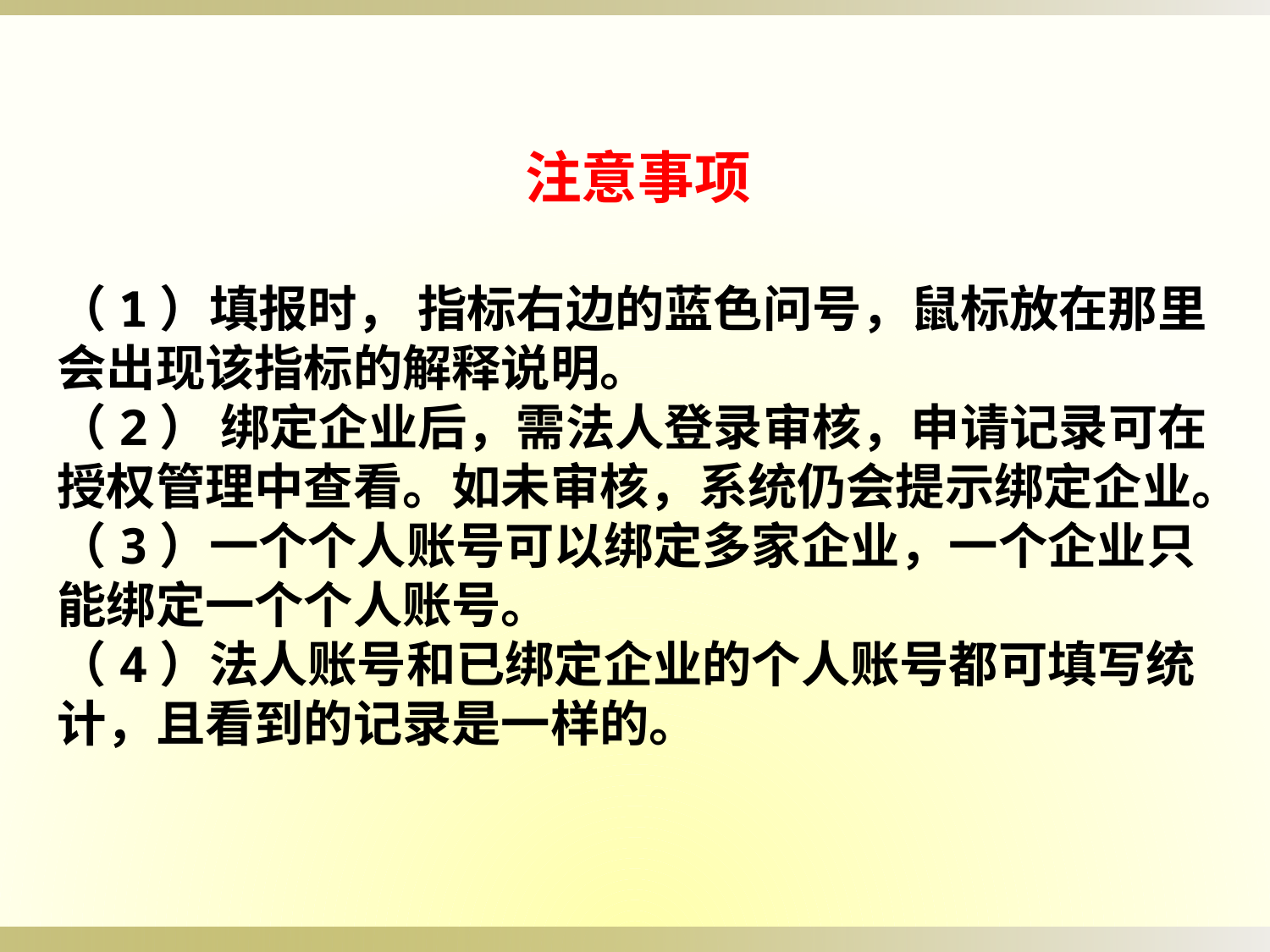

注意事项

（1）填报时， 指标右边的蓝色问号，鼠标放在那里会出现该指标的解释说明。
（2） 绑定企业后，需法人登录审核，申请记录可在授权管理中查看。如未审核，系统仍会提示绑定企业。
（3）一个个人账号可以绑定多家企业，一个企业只能绑定一个个人账号。
（4）法人账号和已绑定企业的个人账号都可填写统计，且看到的记录是一样的。